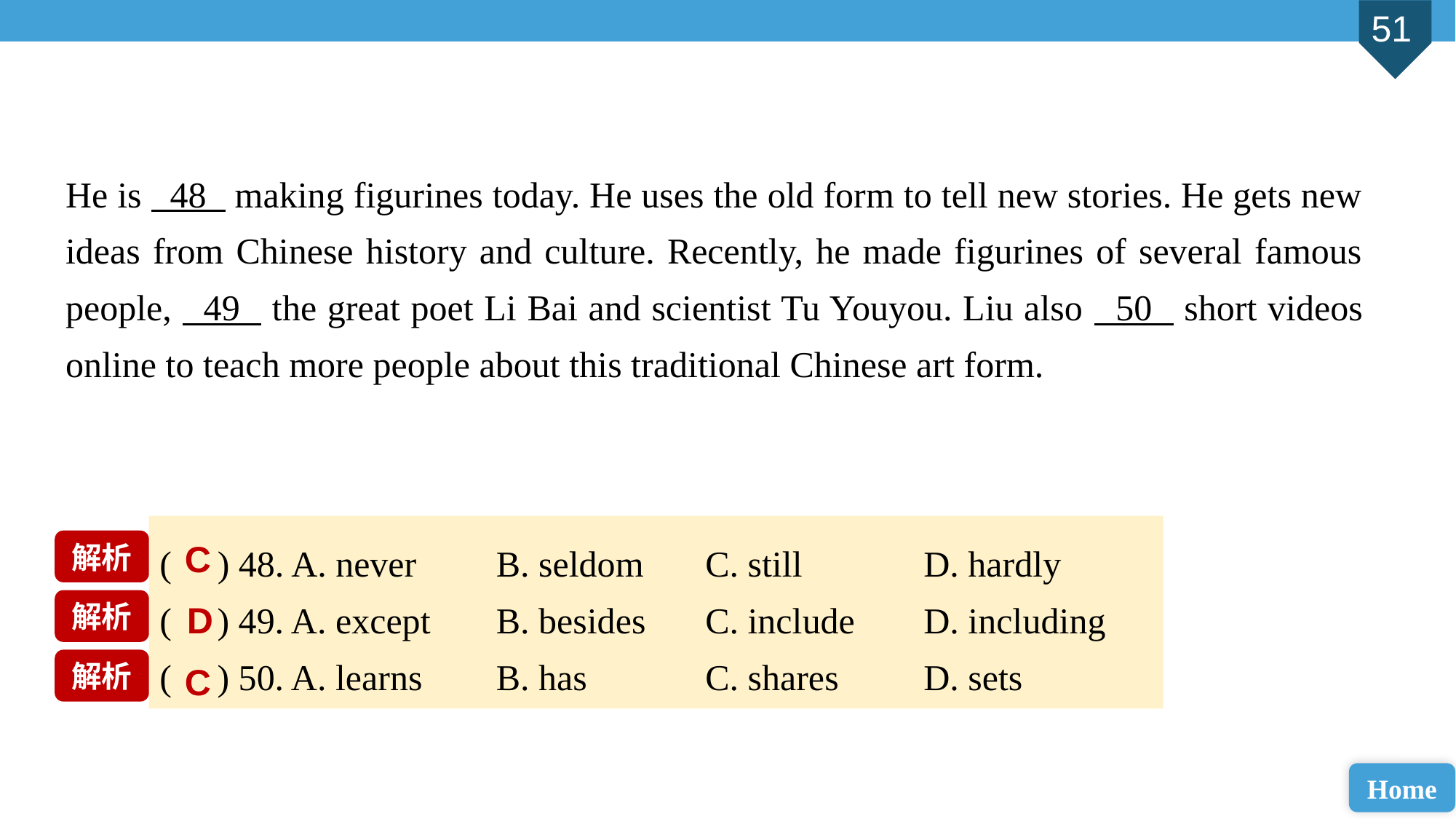

He is   48   making figurines today. He uses the old form to tell new stories. He gets new ideas from Chinese history and culture. Recently, he made figurines of several famous people,   49   the great poet Li Bai and scientist Tu Youyou. Liu also   50   short videos online to teach more people about this traditional Chinese art form.
(     ) 48. A. never	 B. seldom 	C. still 		D. hardly
(     ) 49. A. except 	 B. besides 	C. include 	D. including
(     ) 50. A. learns 	 B. has 	C. shares 	D. sets
C
解析
解析
D
解析
C